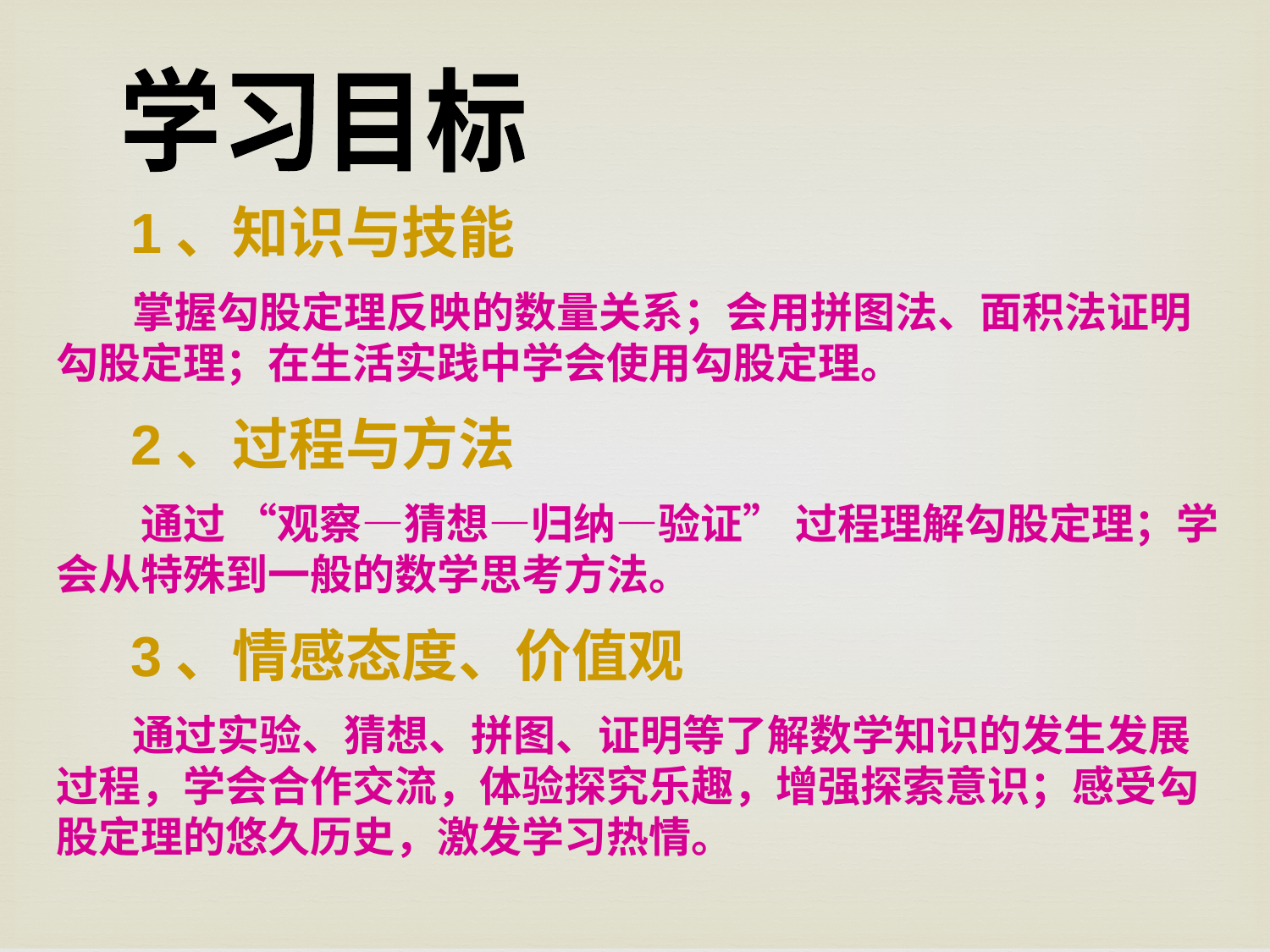

学习目标
   1、知识与技能
     掌握勾股定理反映的数量关系；会用拼图法、面积法证明勾股定理；在生活实践中学会使用勾股定理。
   2、过程与方法
      通过 “观察—猜想—归纳—验证” 过程理解勾股定理；学会从特殊到一般的数学思考方法。
   3、情感态度、价值观
    通过实验、猜想、拼图、证明等了解数学知识的发生发展过程，学会合作交流，体验探究乐趣，增强探索意识；感受勾股定理的悠久历史，激发学习热情。